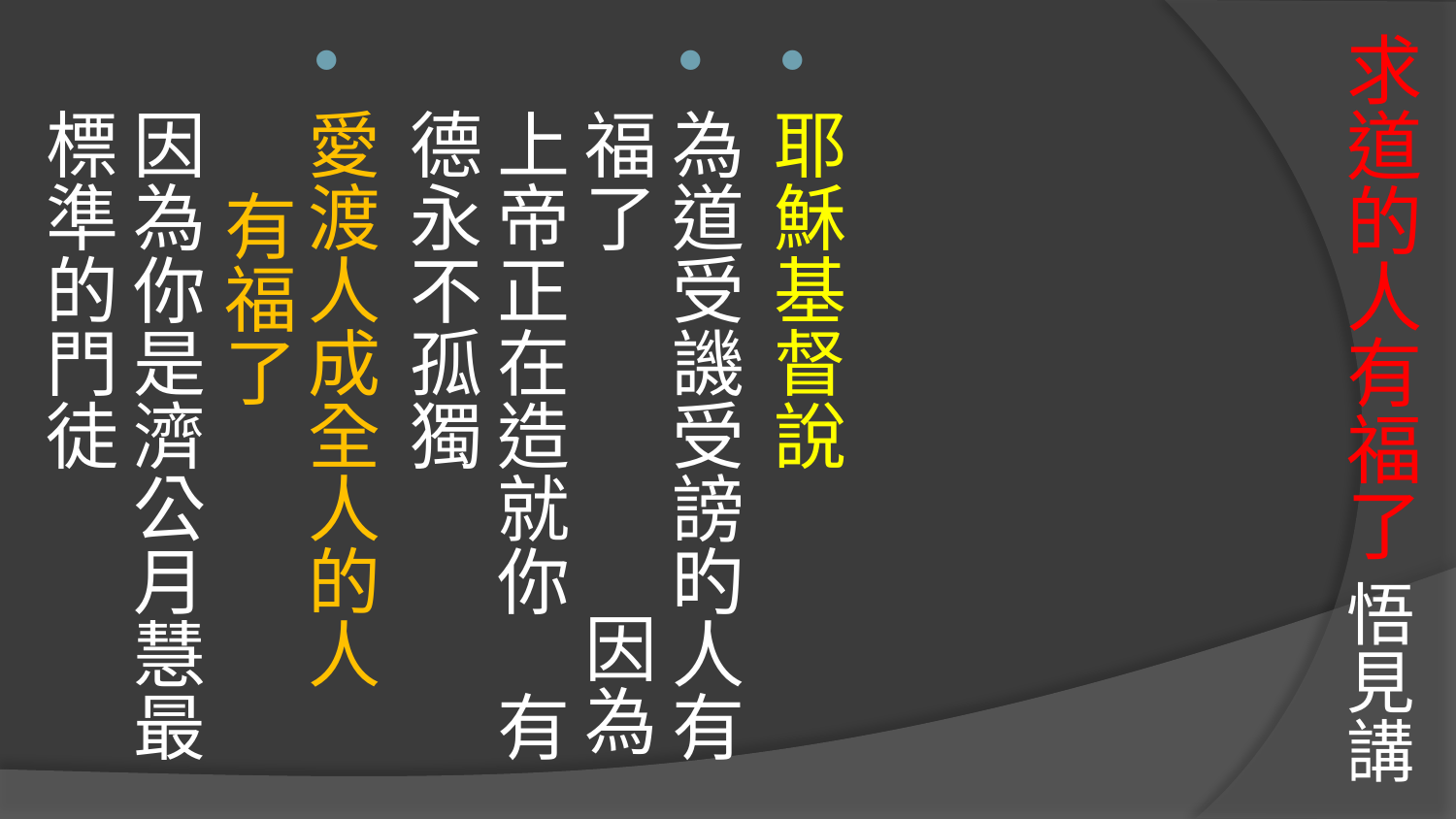

# 求道的人有福了 悟見講
耶穌基督說
為道受譏受謗旳人有福了                      因為上帝正在造就你　有德永不孤獨
愛渡人成全人的人           有福了                   因為你是濟公月慧最標準的門徒